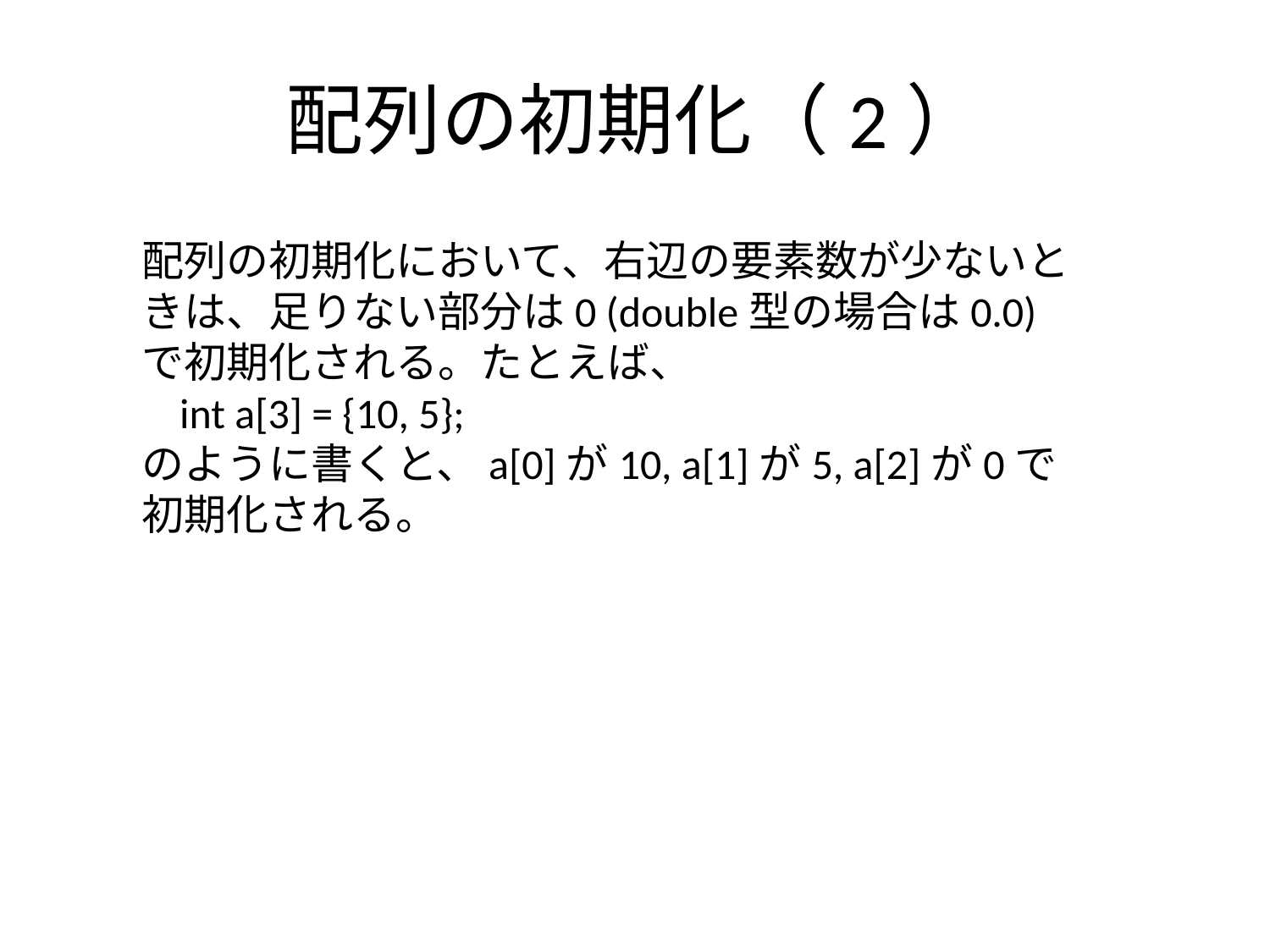

# 配列の初期化（2）
配列の初期化において、右辺の要素数が少ないときは、足りない部分は0 (double型の場合は0.0) で初期化される。たとえば、
    int a[3] = {10, 5};
のように書くと、a[0]が10, a[1]が5, a[2]が0で初期化される。